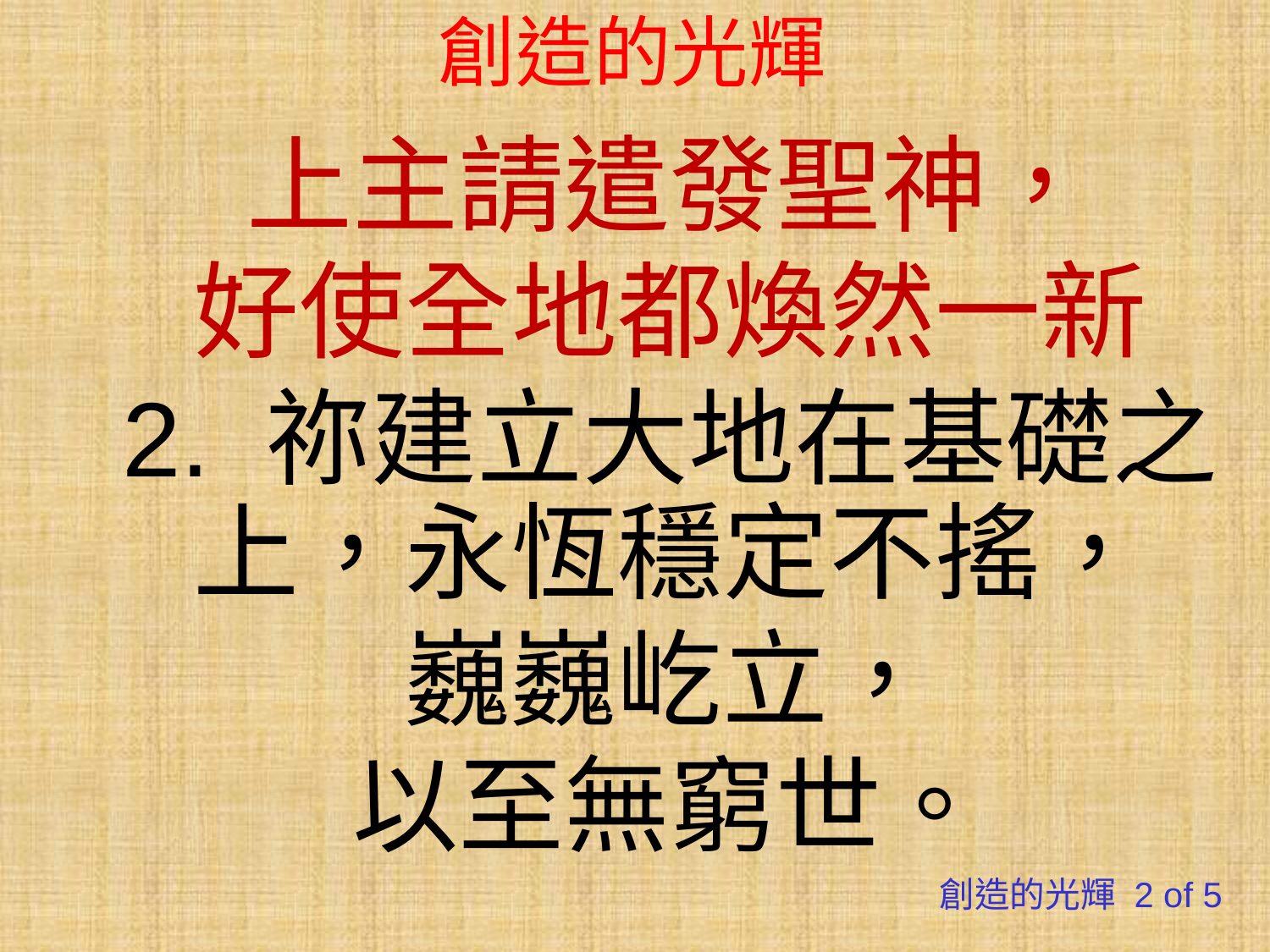

# 創造的光輝
上主請遣發聖神，
好使全地都煥然一新
2. 祢建立大地在基礎之上，永恆穩定不搖，
巍巍屹立，
以至無窮世。
創造的光輝 2 of 5